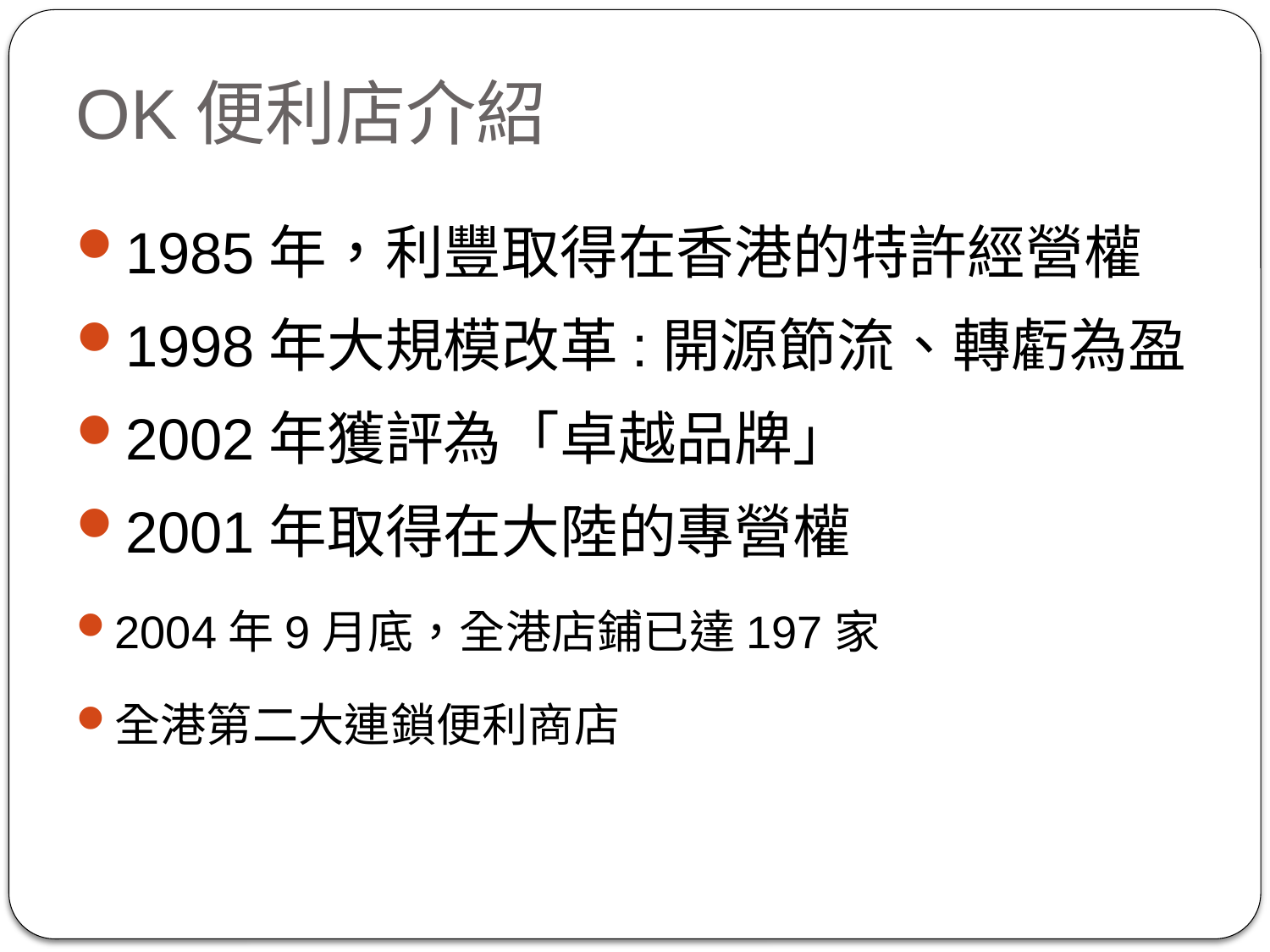

# OK便利店介紹
1985年，利豐取得在香港的特許經營權
1998年大規模改革:開源節流、轉虧為盈
2002年獲評為「卓越品牌」
2001年取得在大陸的專營權
2004年9月底，全港店鋪已達197家
全港第二大連鎖便利商店